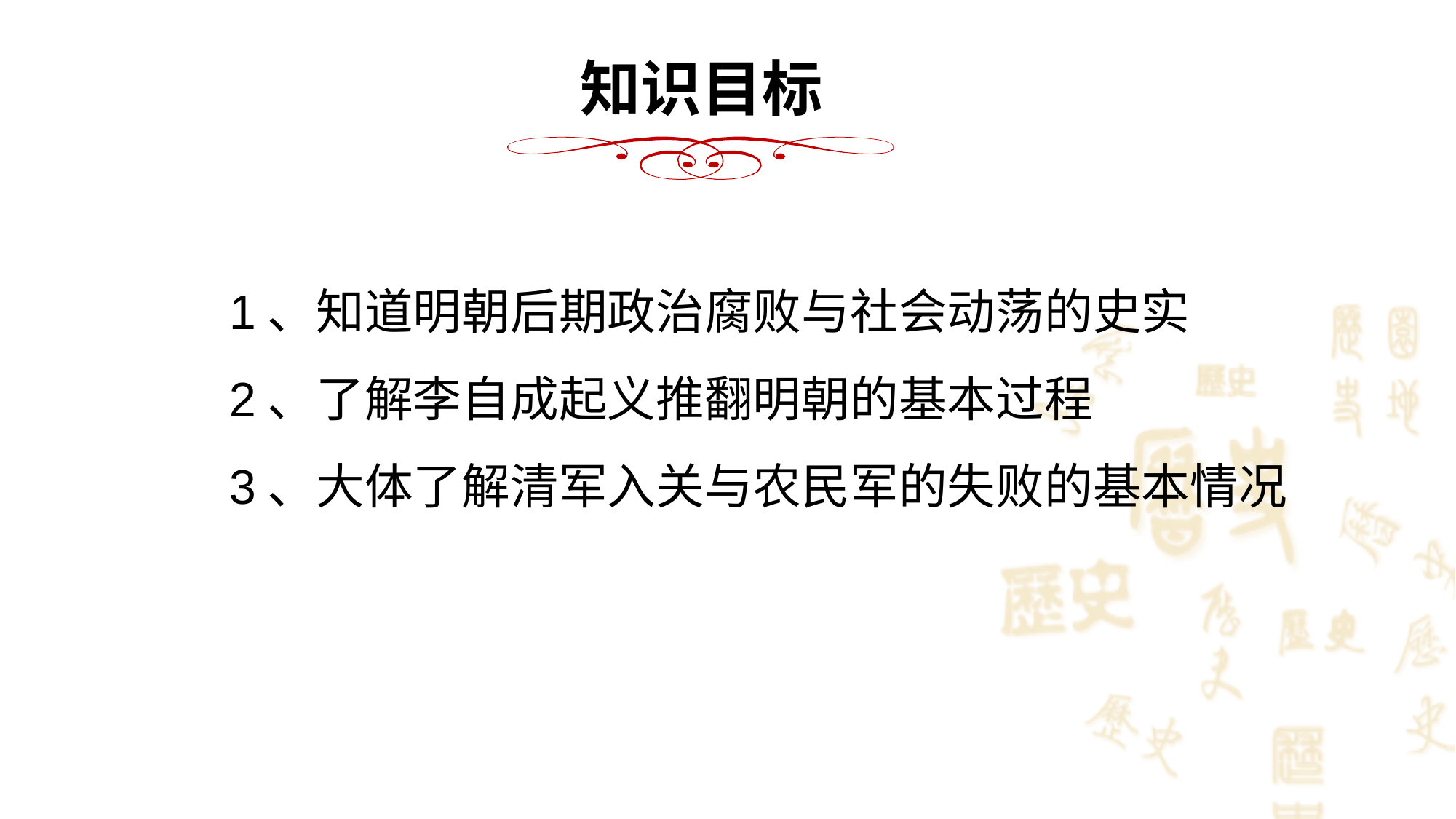

知识目标

1、知道明朝后期政治腐败与社会动荡的史实
2、了解李自成起义推翻明朝的基本过程
3、大体了解清军入关与农民军的失败的基本情况